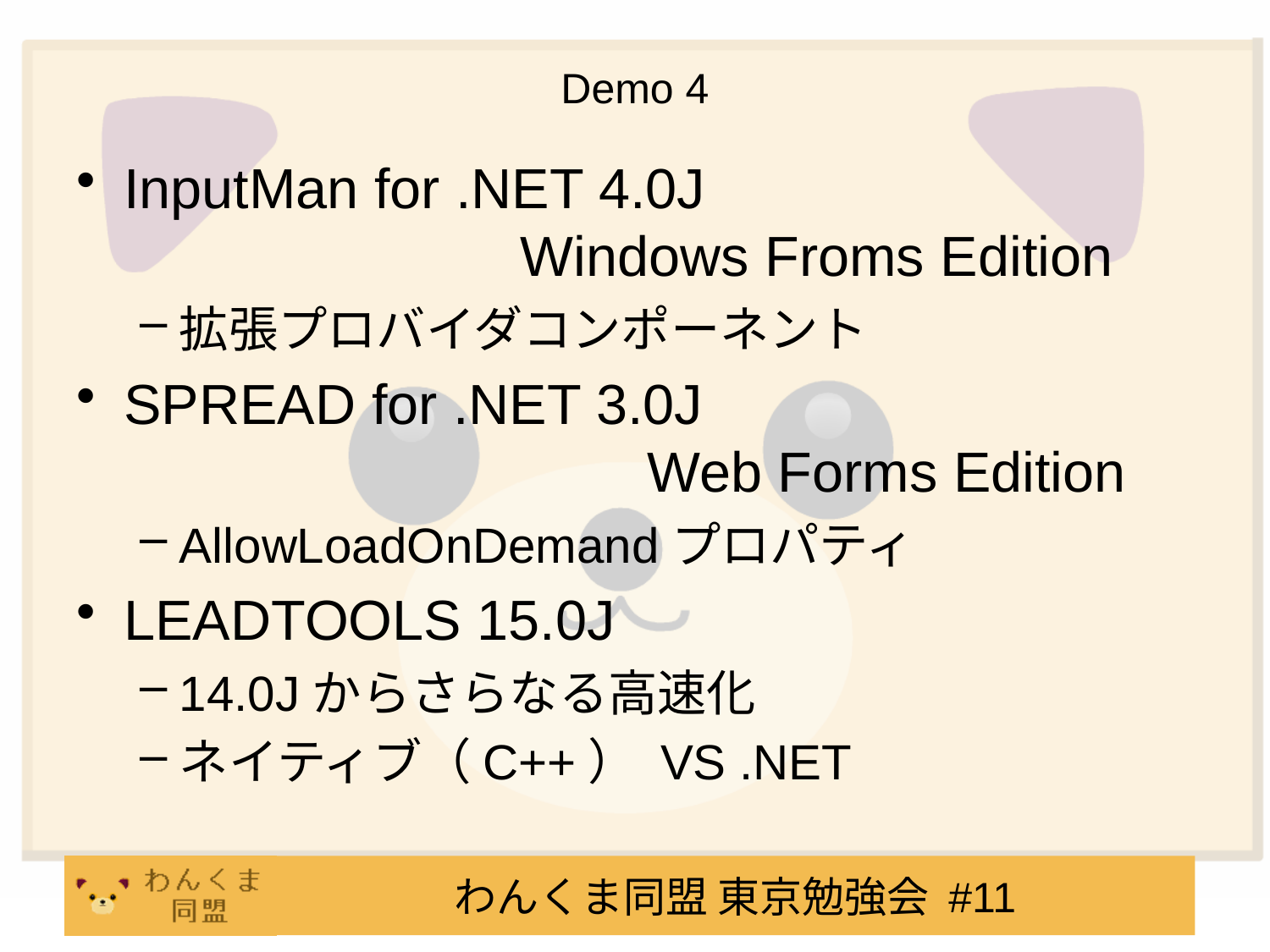

# Demo 4
InputMan for .NET 4.0J
			 Windows Froms Edition
拡張プロバイダコンポーネント
SPREAD for .NET 3.0J
				 Web Forms Edition
AllowLoadOnDemandプロパティ
LEADTOOLS 15.0J
14.0Jからさらなる高速化
ネイティブ（C++） VS .NET